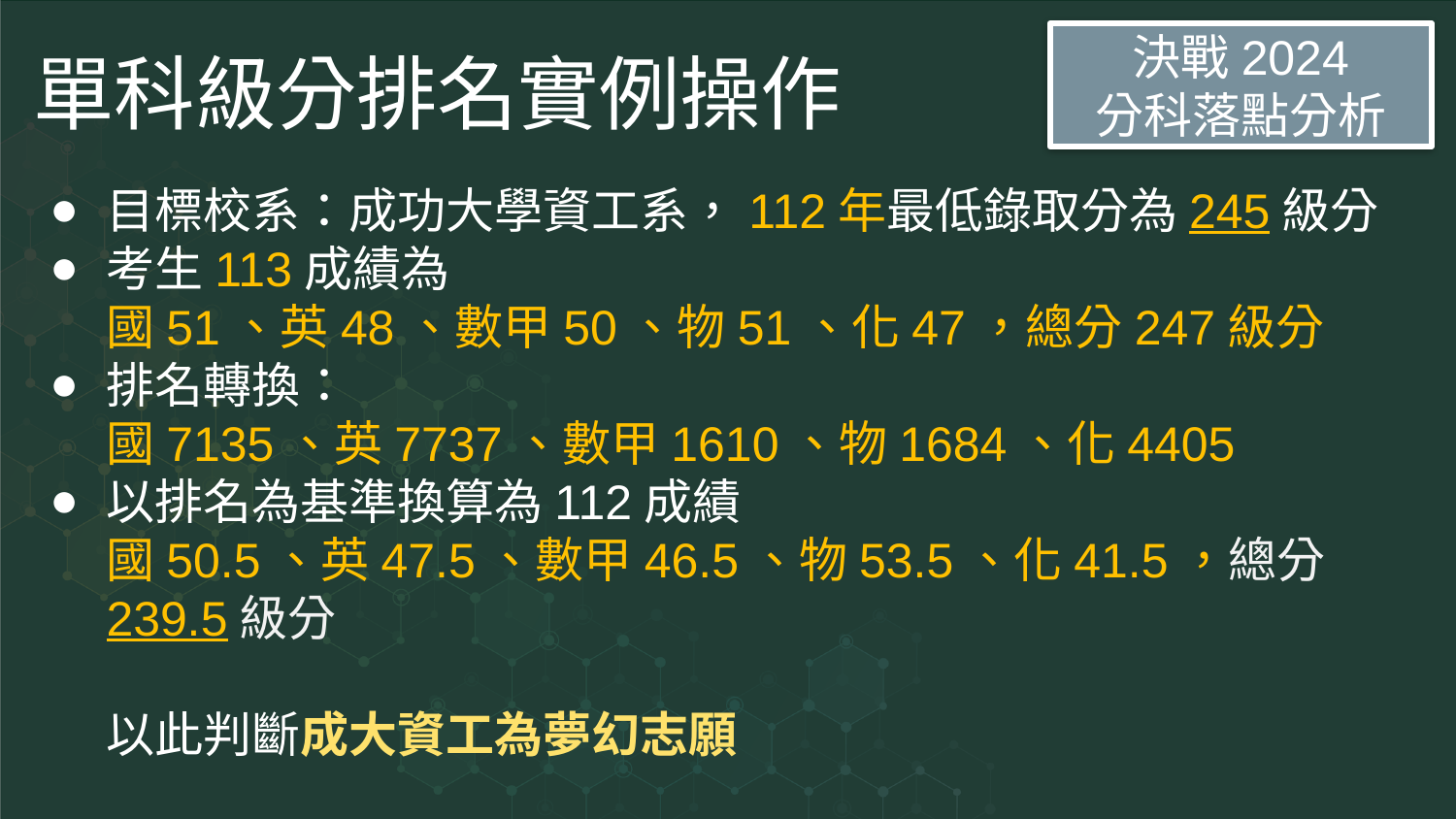

決戰2024
分科落點分析
# 單科級分排名實例操作

目標校系：成功大學資工系，112年最低錄取分為245級分
考生113成績為
國51、英48、數甲50、物51、化47，總分247級分
排名轉換：
國7135、英7737、數甲1610、物1684、化4405
以排名為基準換算為112成績
國50.5、英47.5、數甲46.5、物53.5、化41.5，總分239.5級分

以此判斷成大資工為夢幻志願